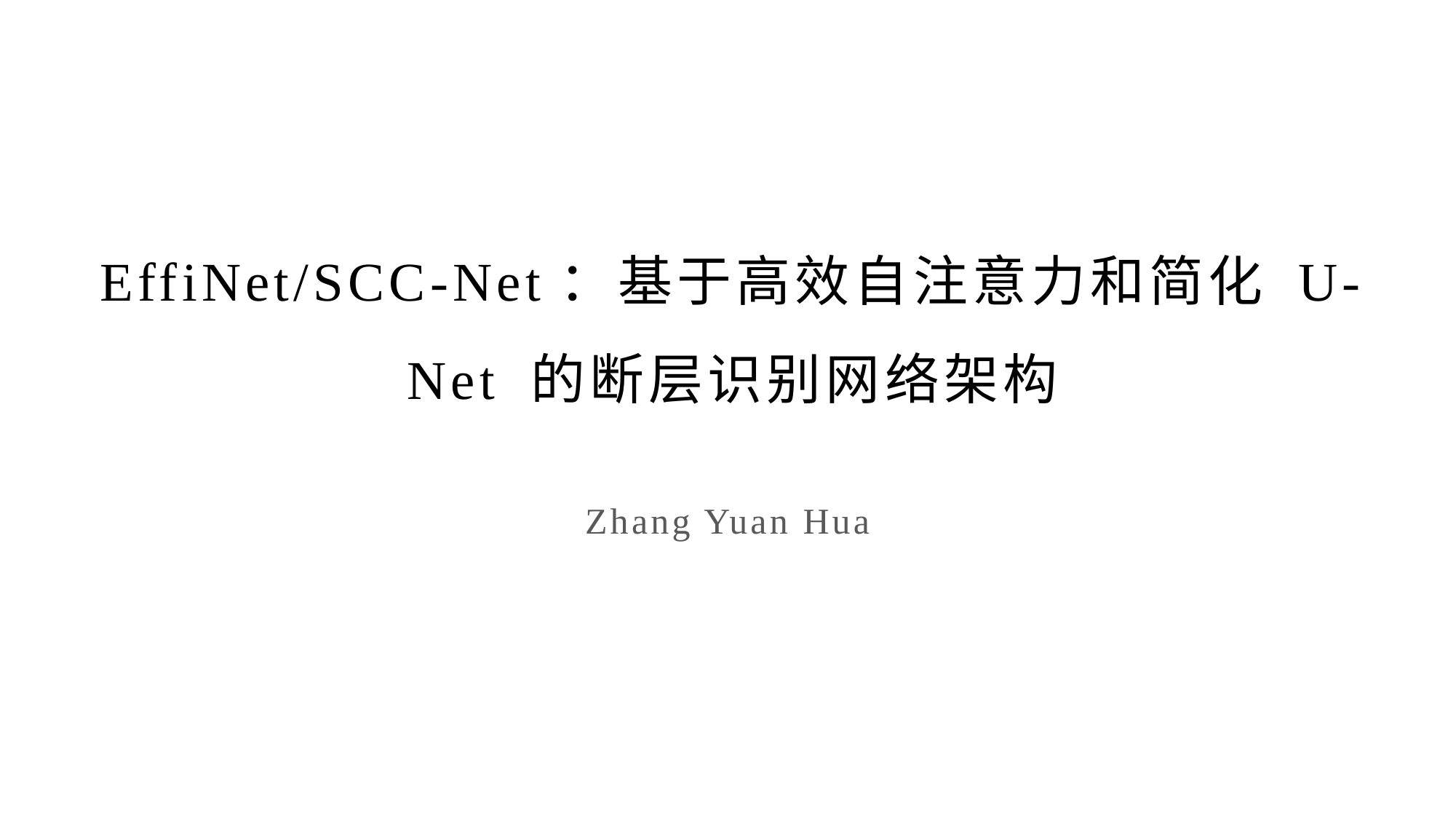

# EffiNet/SCC-Net：基于高效自注意力和简化 U-Net 的断层识别网络架构
Zhang Yuan Hua